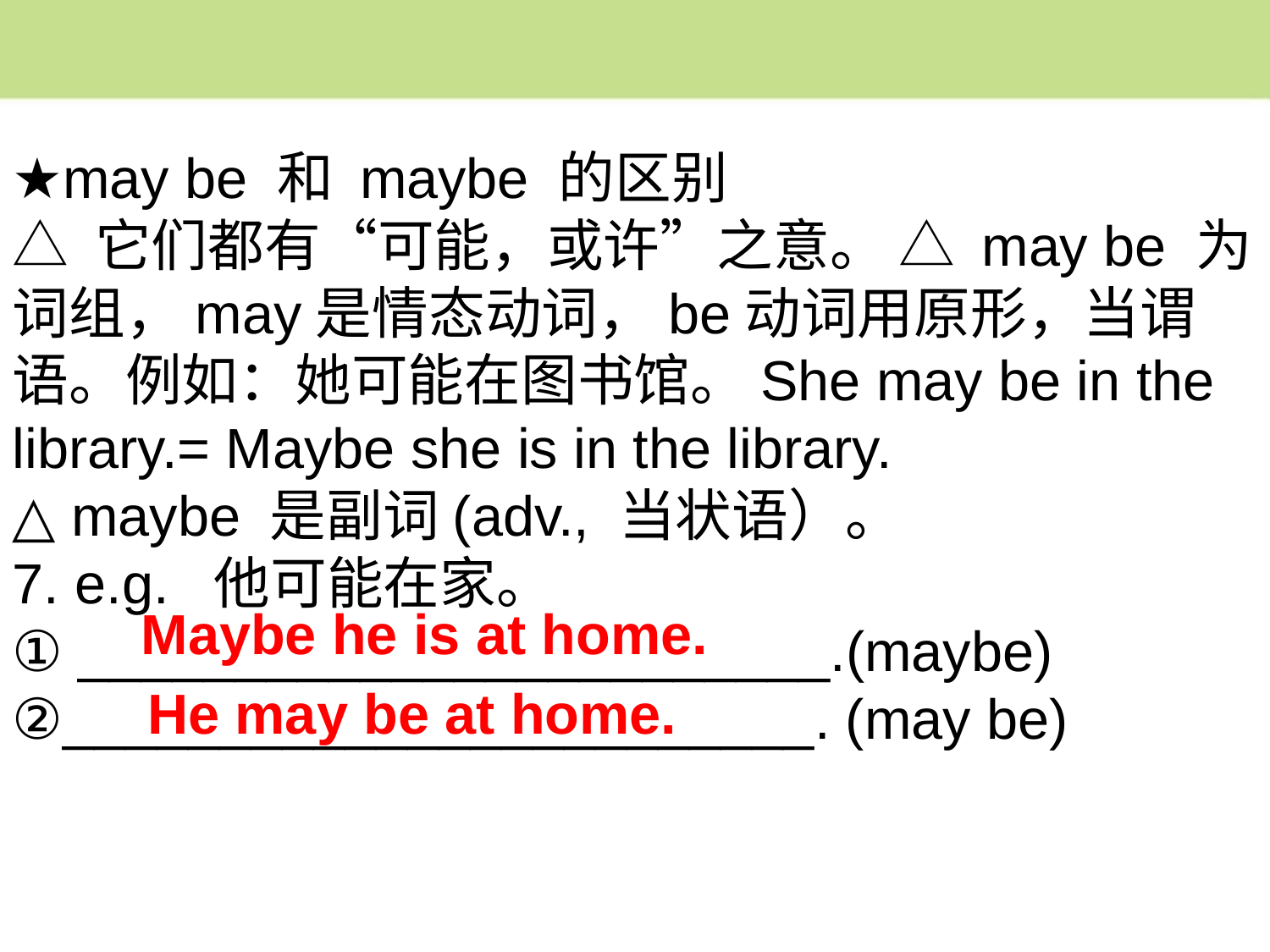

★may be 和 maybe 的区别
△ 它们都有“可能，或许”之意。 △ may be 为词组，may是情态动词，be动词用原形，当谓语。例如：她可能在图书馆。She may be in the library.= Maybe she is in the library.
△ maybe 是副词(adv., 当状语）。
7. e.g.  他可能在家。
① ________________________.(maybe)
②________________________. (may be)
Maybe he is at home.
He may be at home.